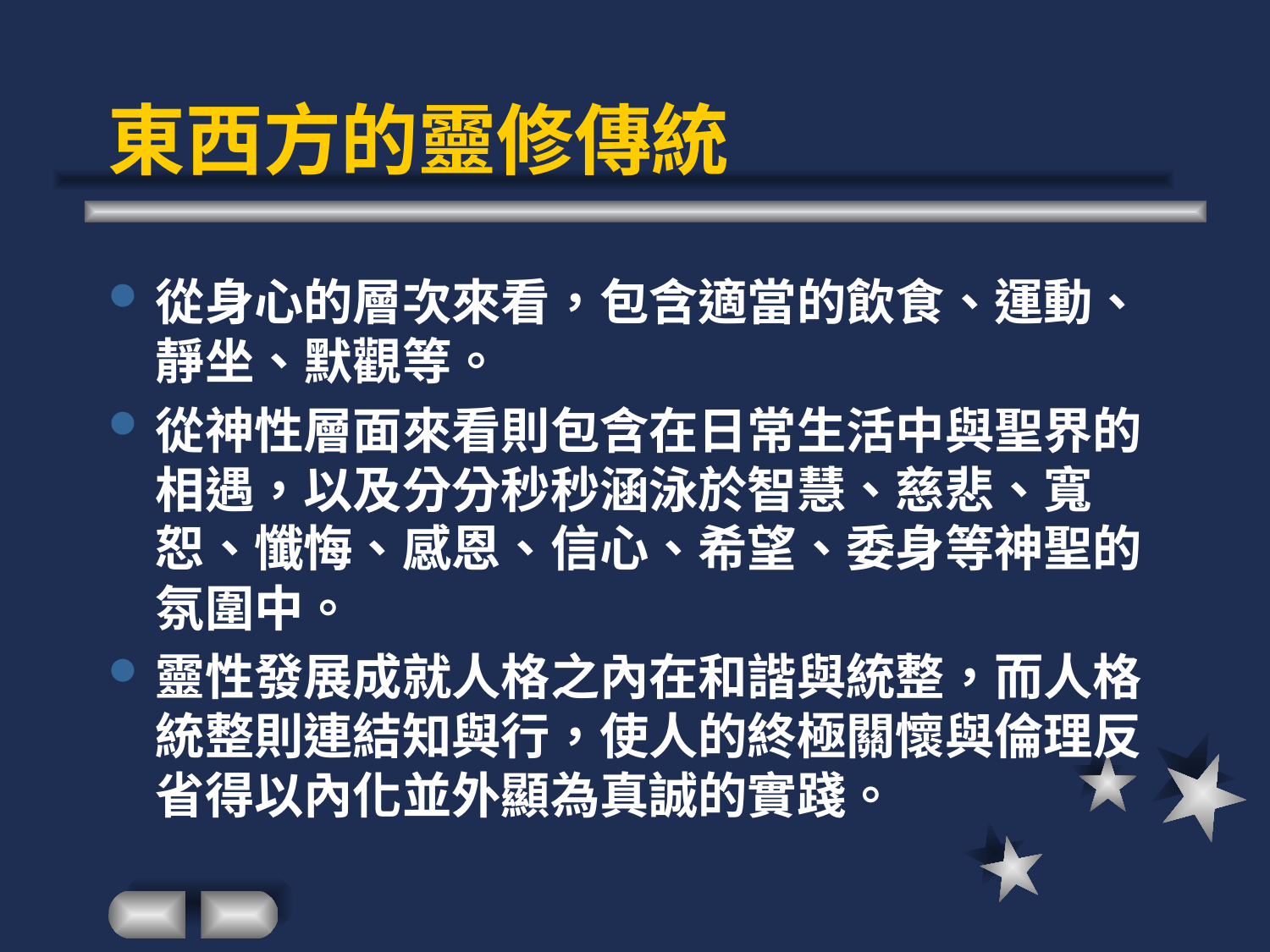

# 東西方的靈修傳統
從身心的層次來看，包含適當的飲食、運動、靜坐、默觀等。
從神性層面來看則包含在日常生活中與聖界的相遇，以及分分秒秒涵泳於智慧、慈悲、寬恕、懺悔、感恩、信心、希望、委身等神聖的氛圍中。
靈性發展成就人格之內在和諧與統整，而人格統整則連結知與行，使人的終極關懷與倫理反省得以內化並外顯為真誠的實踐。